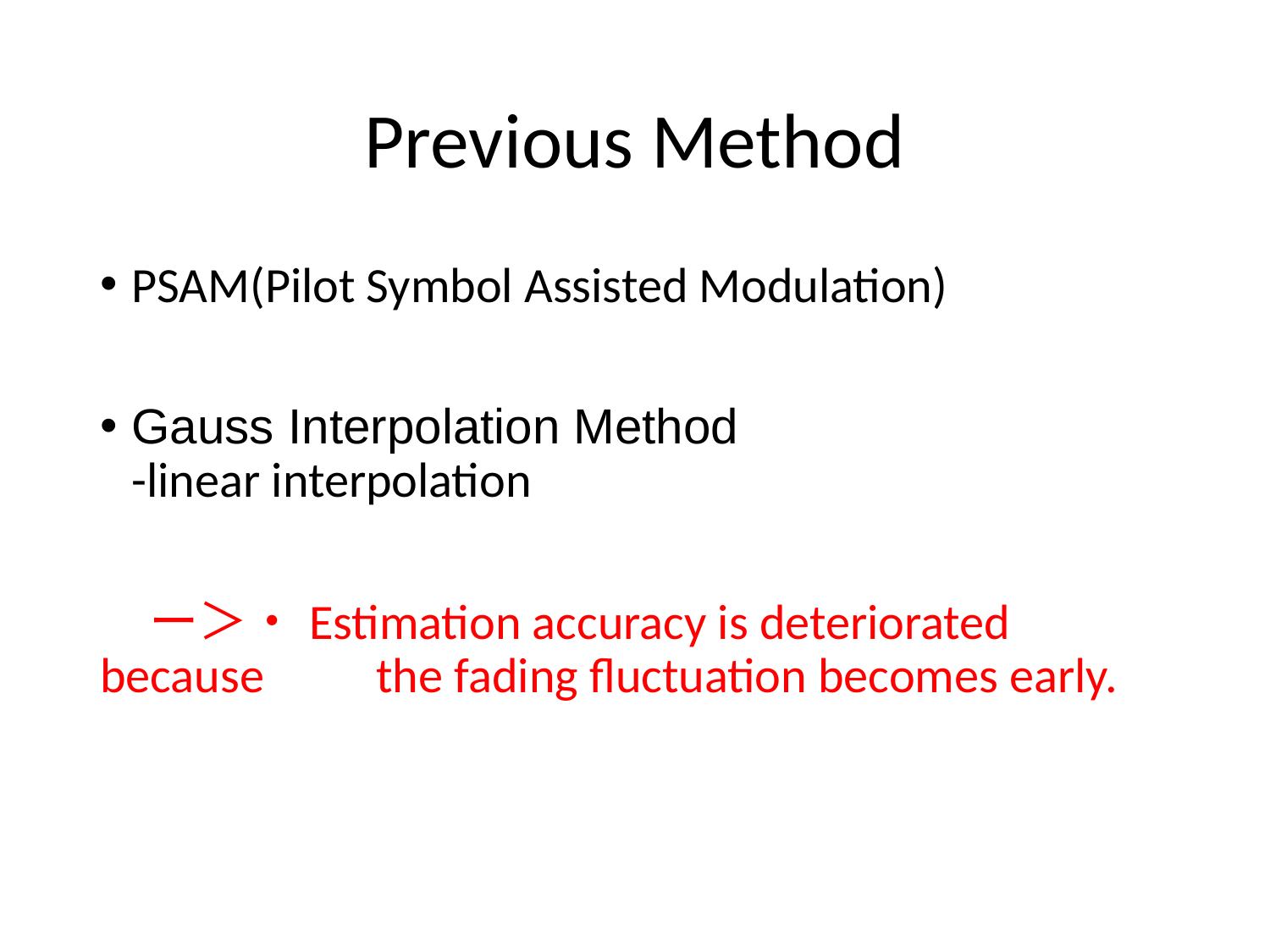

# Previous Method
PSAM(Pilot Symbol Assisted Modulation)

Gauss Interpolation Method
-linear interpolation

　ー＞・Estimation accuracy is deteriorated because 	  the fading fluctuation becomes early.